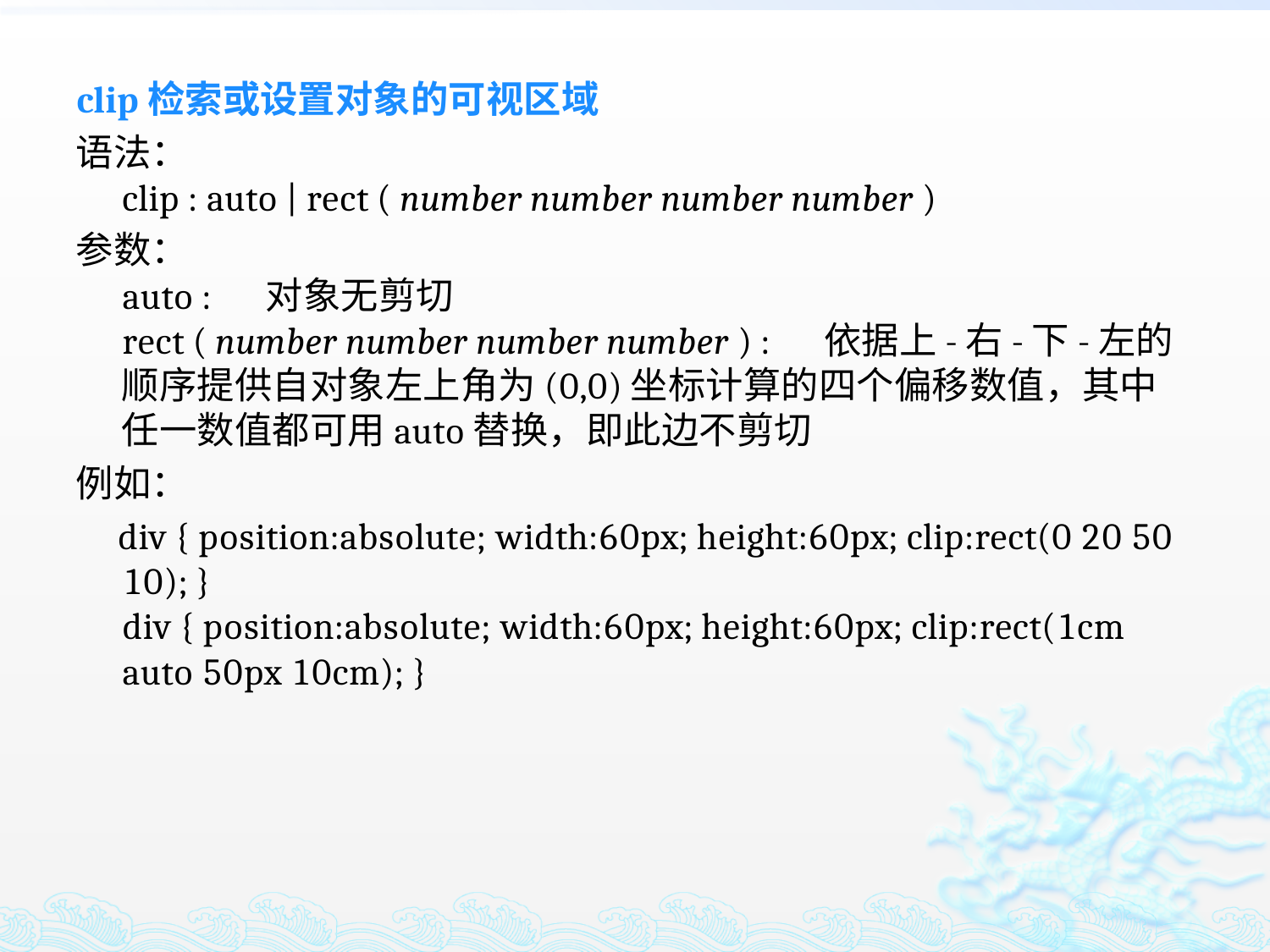

clip检索或设置对象的可视区域
语法：
clip : auto | rect ( number number number number )
参数：
auto : 　对象无剪切
rect ( number number number number ) : 　依据上-右-下-左的顺序提供自对象左上角为(0,0)坐标计算的四个偏移数值，其中任一数值都可用auto替换，即此边不剪切
例如：
     div { position:absolute; width:60px; height:60px; clip:rect(0 20 50 10); }
div { position:absolute; width:60px; height:60px; clip:rect(1cm auto 50px 10cm); }